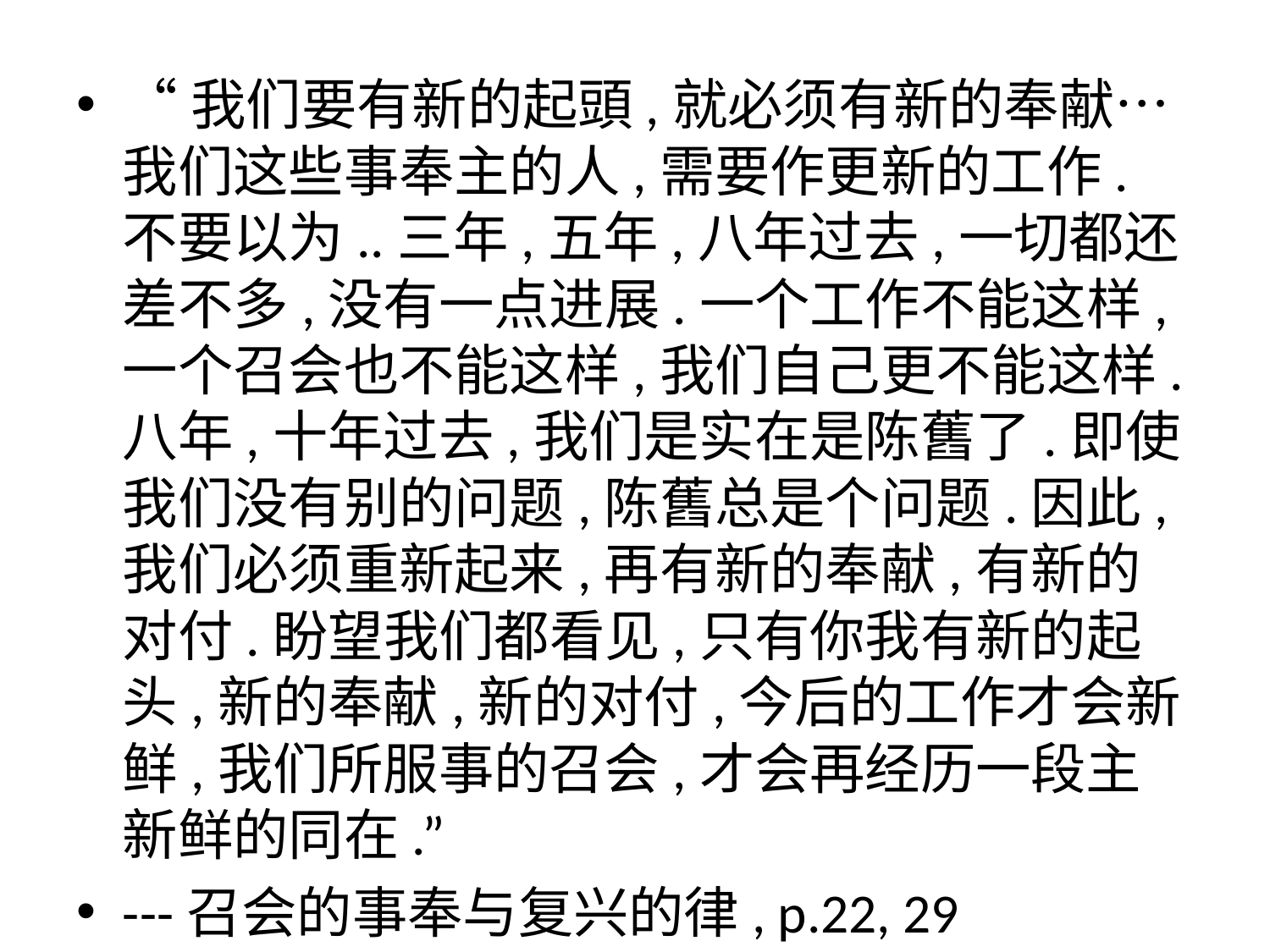

#
“我们要有新的起頭,就必须有新的奉献…我们这些事奉主的人,需要作更新的工作.不要以为..三年,五年,八年过去,一切都还差不多,没有一点进展.一个工作不能这样,一个召会也不能这样,我们自己更不能这样.八年,十年过去,我们是实在是陈舊了.即使我们没有别的问题,陈舊总是个问题.因此,我们必须重新起来,再有新的奉献,有新的对付.盼望我们都看见,只有你我有新的起头,新的奉献,新的对付,今后的工作才会新鲜,我们所服事的召会,才会再经历一段主新鲜的同在.”
---召会的事奉与复兴的律, p.22, 29